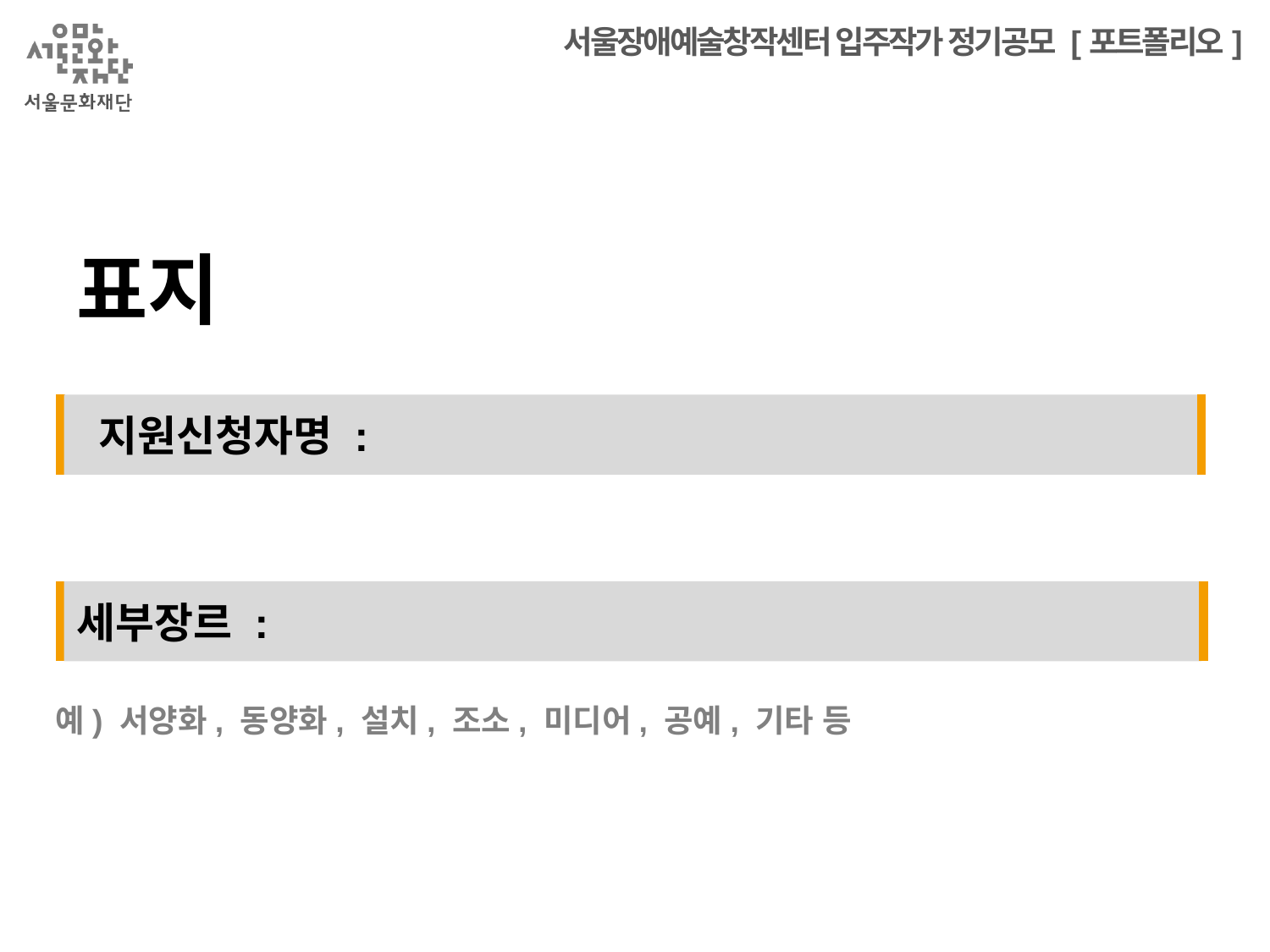

표지
 지원신청자명 :
세부장르 :
예) 서양화, 동양화, 설치, 조소, 미디어, 공예, 기타 등